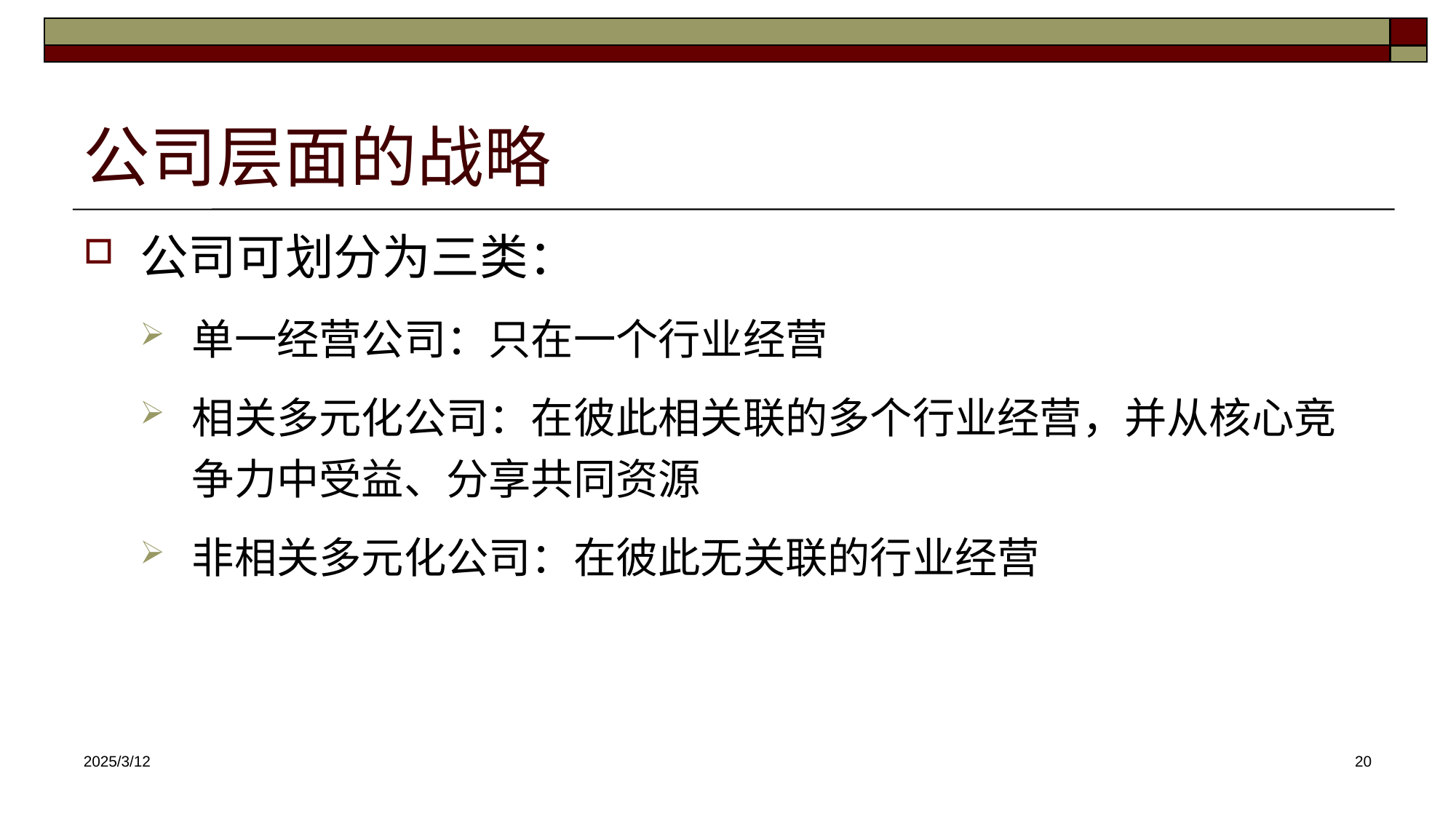

# 公司层面的战略
公司可划分为三类：
单一经营公司：只在一个行业经营
相关多元化公司：在彼此相关联的多个行业经营，并从核心竞争力中受益、分享共同资源
非相关多元化公司：在彼此无关联的行业经营

2025/3/12
20